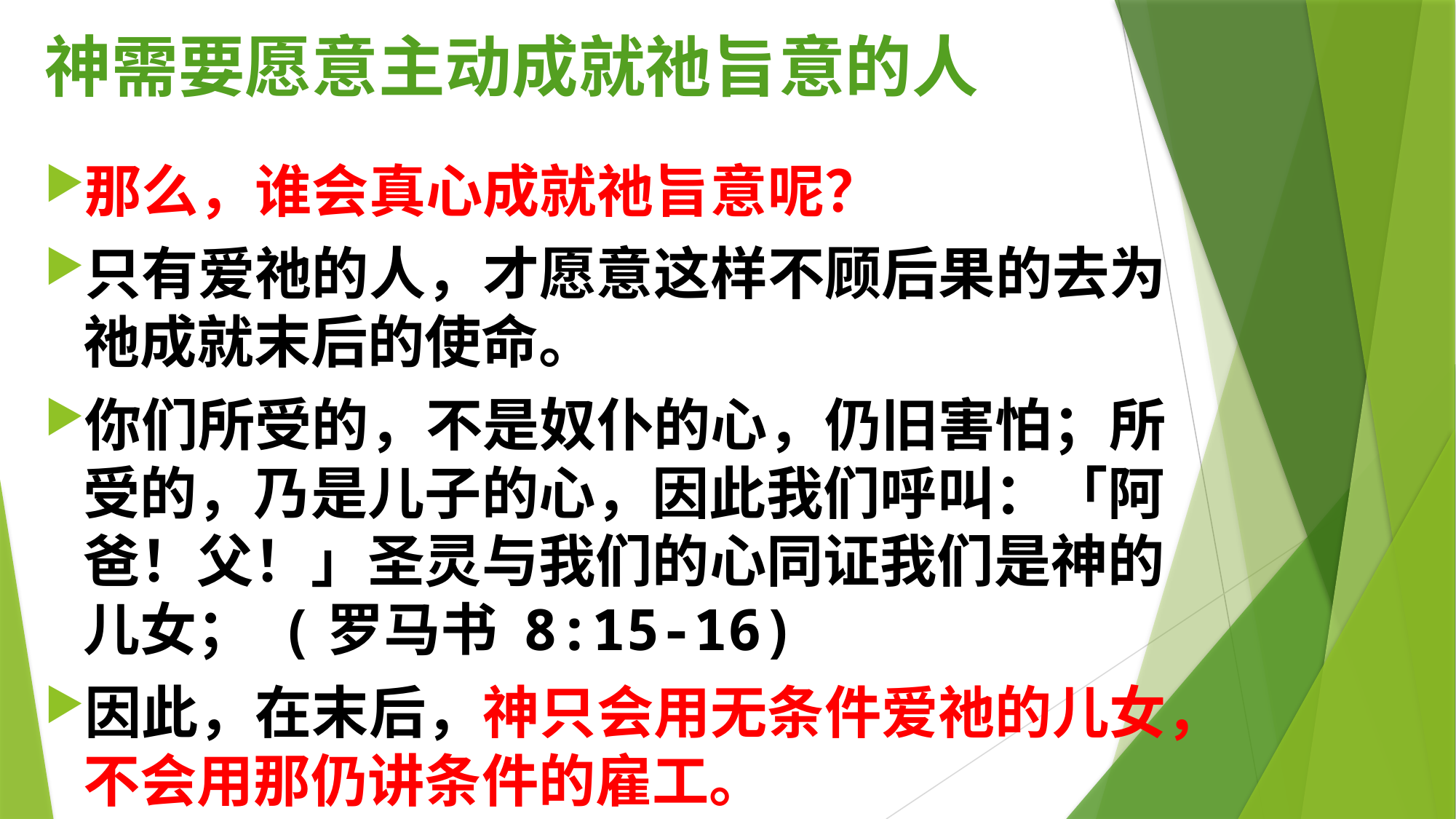

# 神需要愿意主动成就祂旨意的人
那么，谁会真心成就祂旨意呢？
只有爱祂的人，才愿意这样不顾后果的去为祂成就末后的使命。
你们所受的，不是奴仆的心，仍旧害怕；所受的，乃是儿子的心，因此我们呼叫：「阿爸！父！」圣灵与我们的心同证我们是神的儿女； (罗马书 8:15-16)
因此，在末后，神只会用无条件爱祂的儿女，不会用那仍讲条件的雇工。